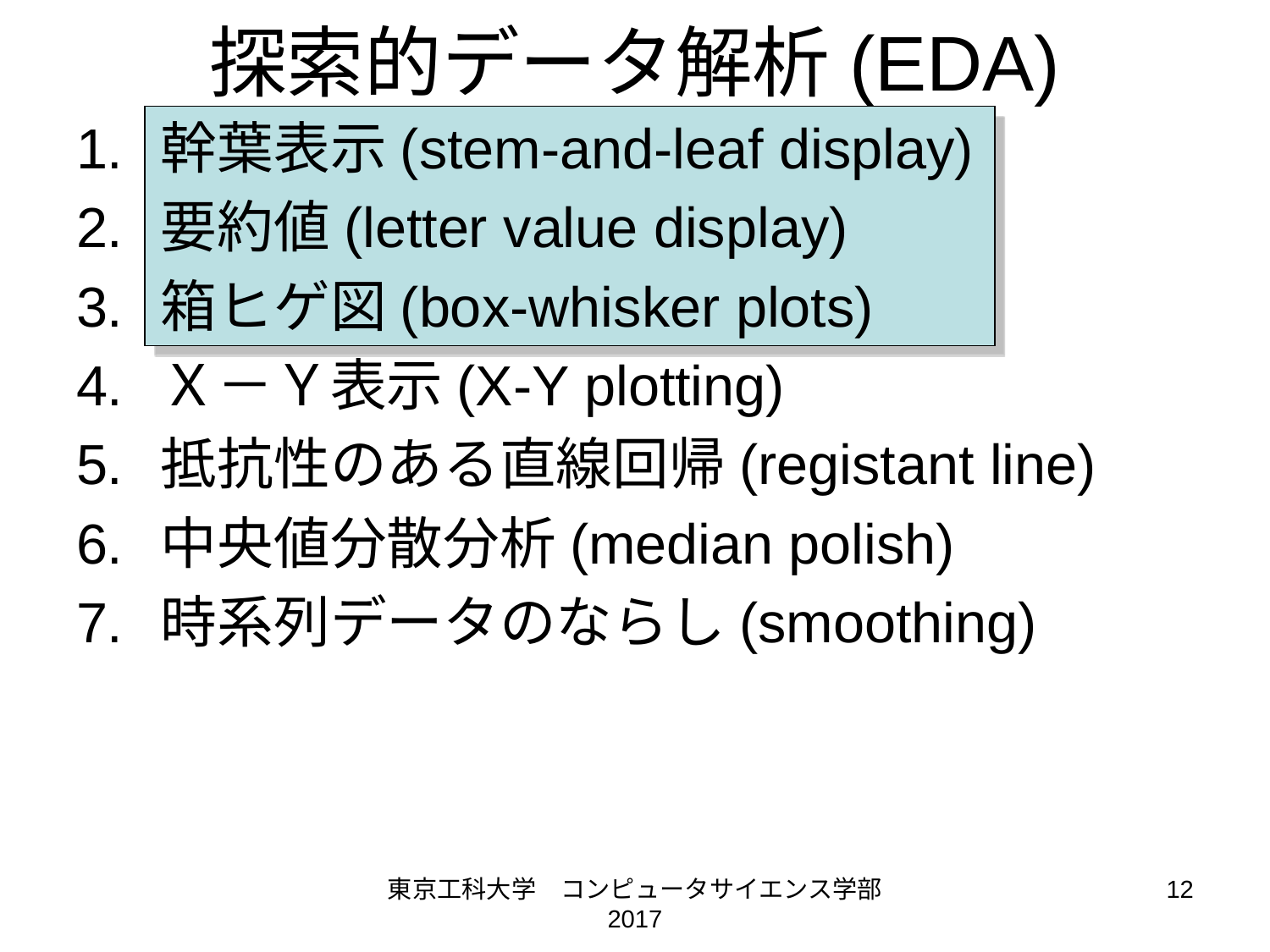

# 探索的データ解析(EDA)
幹葉表示(stem-and-leaf display)
要約値(letter value display)
箱ヒゲ図(box-whisker plots)
Ｘ－Ｙ表示(X-Y plotting)
抵抗性のある直線回帰(registant line)
中央値分散分析(median polish)
時系列データのならし(smoothing)

東京工科大学　コンピュータサイエンス学部 2017
12